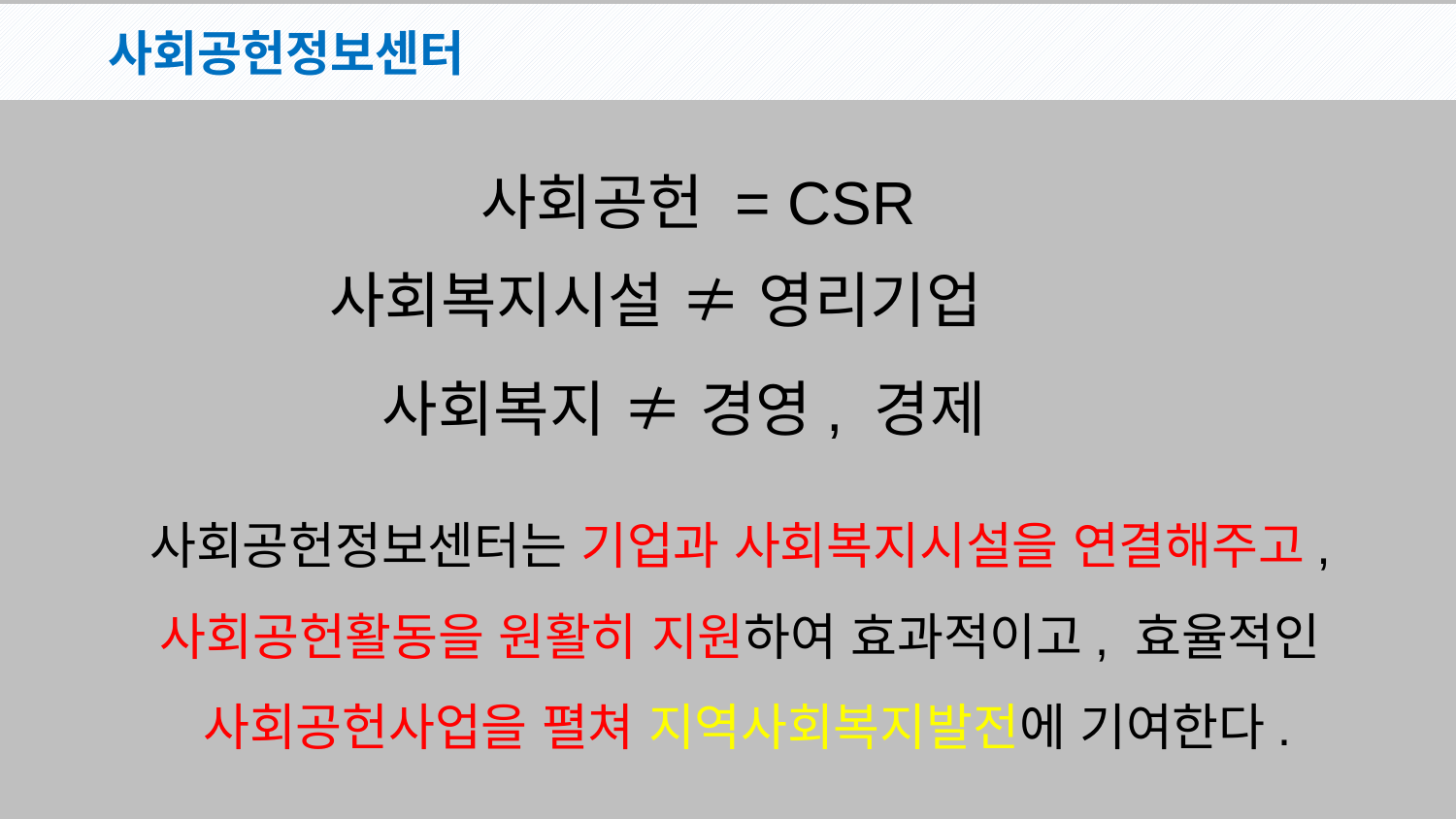

# 사회공헌정보센터
사회공헌 = CSR
사회복지시설 ≠ 영리기업
사회복지 ≠ 경영, 경제
사회공헌정보센터는 기업과 사회복지시설을 연결해주고,
사회공헌활동을 원활히 지원하여 효과적이고, 효율적인
사회공헌사업을 펼쳐 지역사회복지발전에 기여한다.